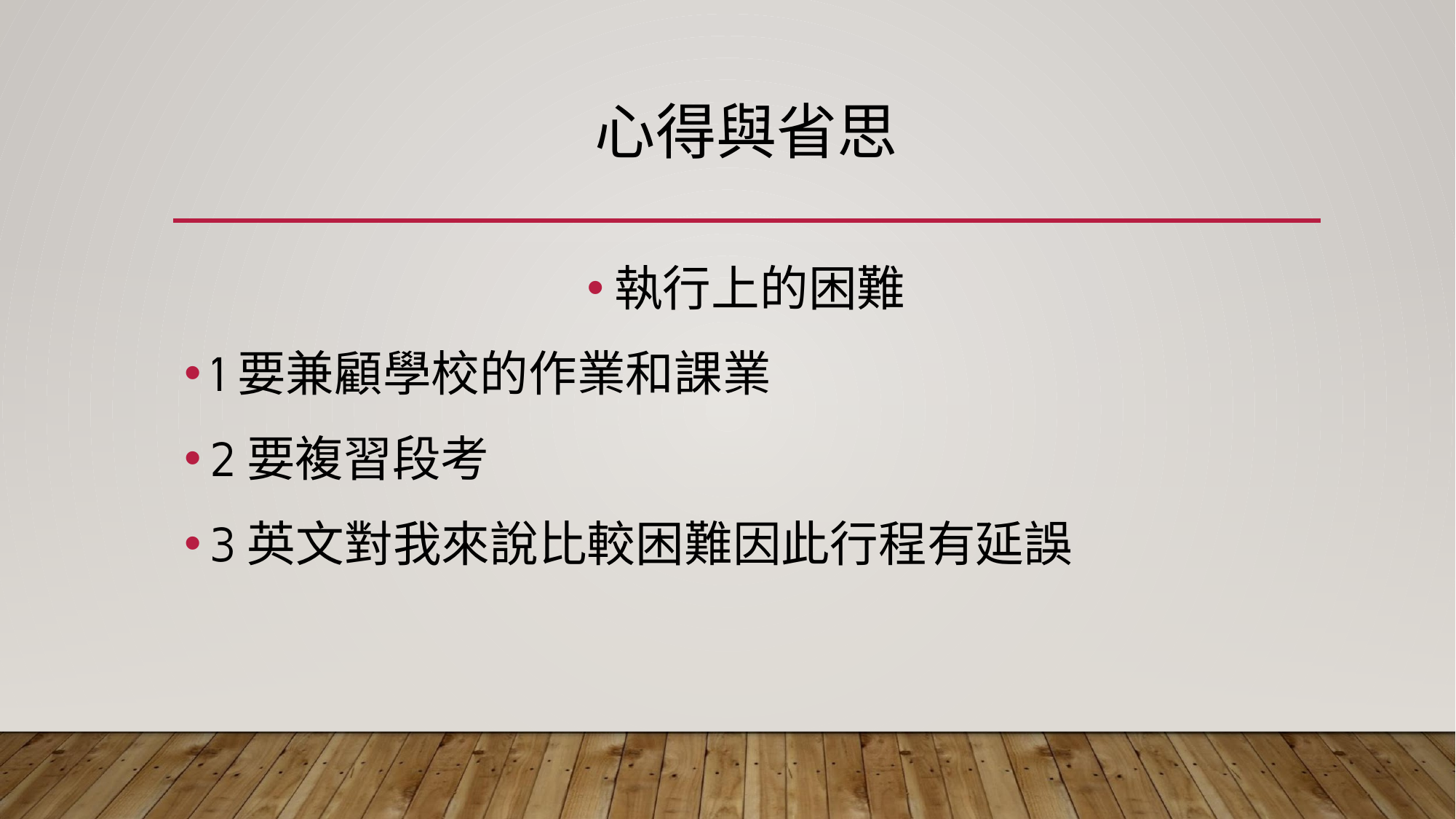

# 心得與省思
執行上的困難
1要兼顧學校的作業和課業
2要複習段考
3英文對我來說比較困難因此行程有延誤